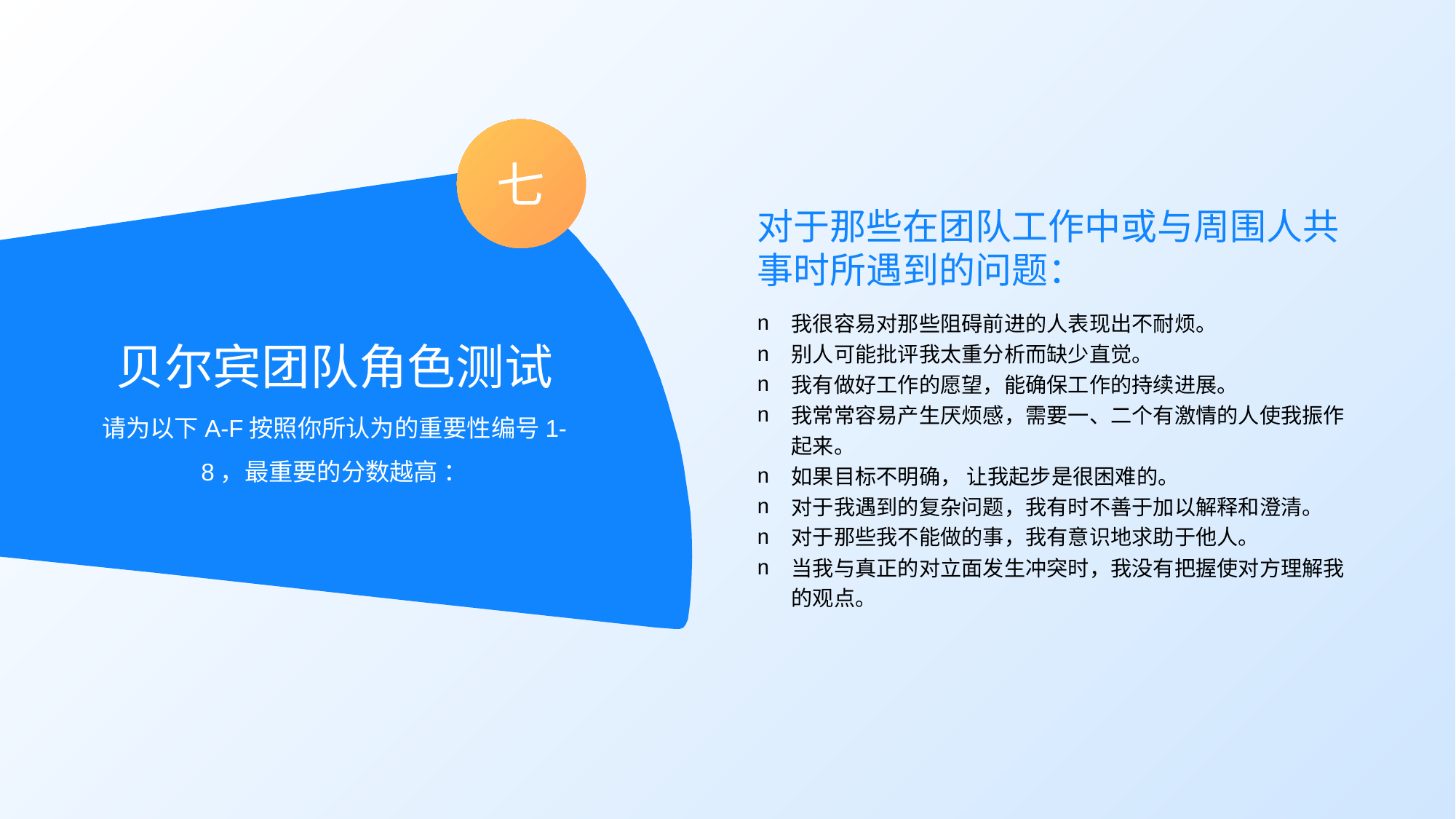

七

对于那些在团队工作中或与周围人共事时所遇到的问题：
我很容易对那些阻碍前进的人表现出不耐烦。
别人可能批评我太重分析而缺少直觉。
我有做好工作的愿望，能确保工作的持续进展。
我常常容易产生厌烦感，需要一、二个有激情的人使我振作起来。
如果目标不明确， 让我起步是很困难的。
对于我遇到的复杂问题，我有时不善于加以解释和澄清。
对于那些我不能做的事，我有意识地求助于他人。
当我与真正的对立面发生冲突时，我没有把握使对方理解我的观点。
贝尔宾团队角色测试
请为以下A-F按照你所认为的重要性编号1-8，最重要的分数越高 ：